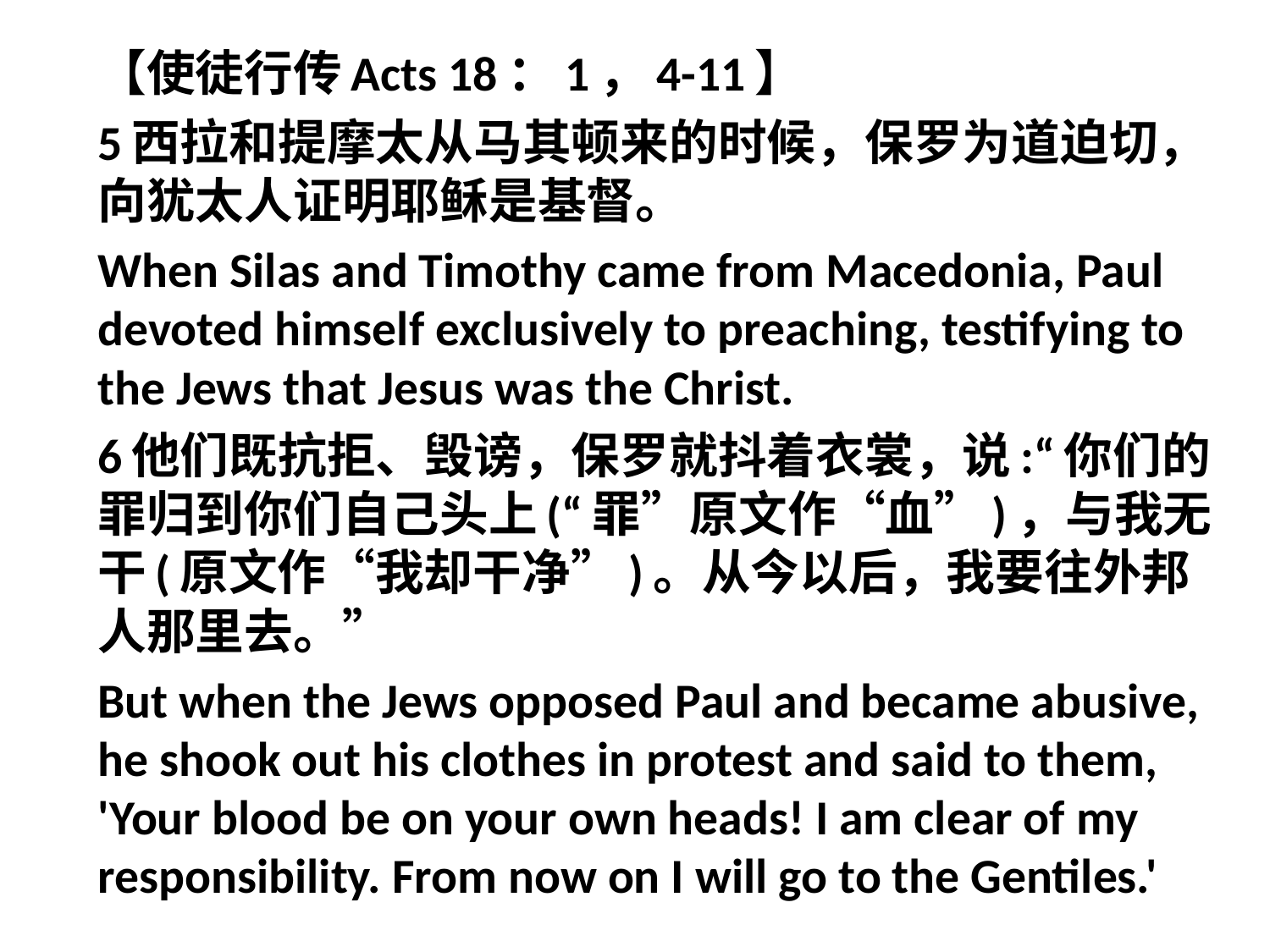

【使徒行传Acts 18：1，4-11】
5西拉和提摩太从马其顿来的时候，保罗为道迫切，向犹太人证明耶稣是基督。
When Silas and Timothy came from Macedonia, Paul devoted himself exclusively to preaching, testifying to the Jews that Jesus was the Christ.
6他们既抗拒、毁谤，保罗就抖着衣裳，说:“你们的罪归到你们自己头上(“罪”原文作“血”)，与我无干(原文作“我却干净”)。从今以后，我要往外邦人那里去。”
But when the Jews opposed Paul and became abusive, he shook out his clothes in protest and said to them, 'Your blood be on your own heads! I am clear of my responsibility. From now on I will go to the Gentiles.'